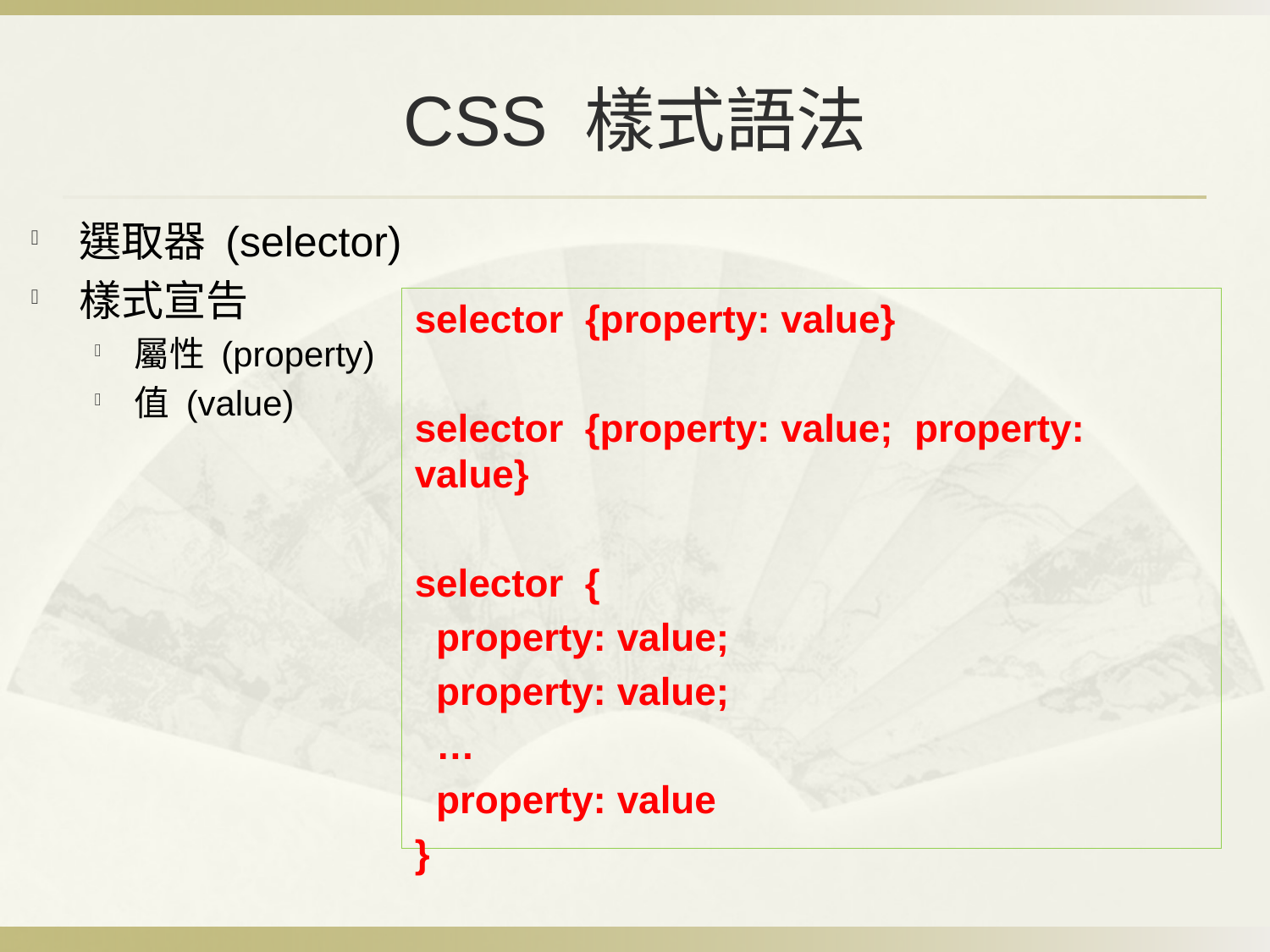

# CSS 樣式語法
選取器 (selector)
樣式宣告
屬性 (property)
值 (value)
selector  {property: value}

selector  {property: value;  property: value}

selector  {
  property: value;
  property: value;
  …
  property: value
}